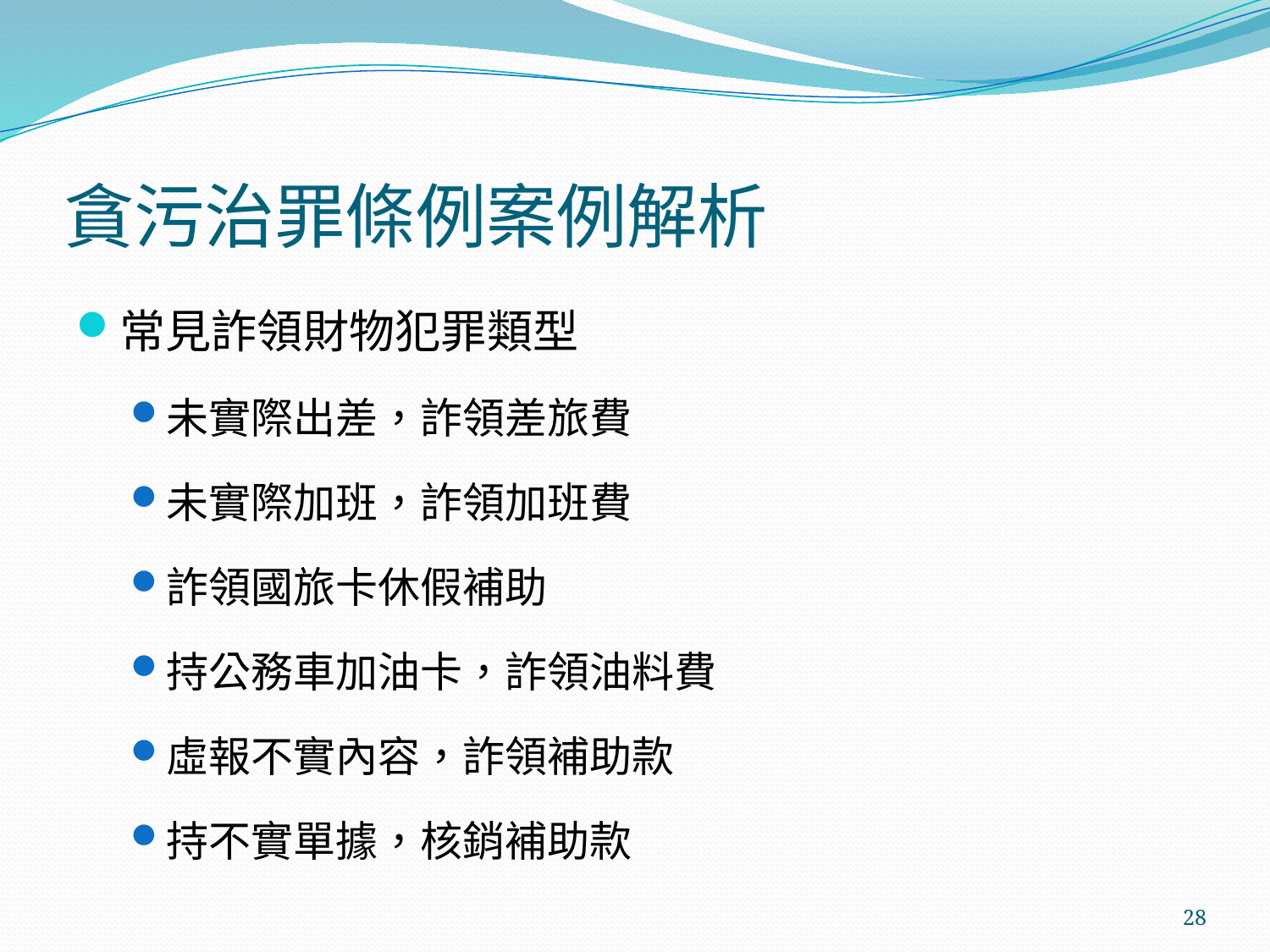

# 貪污治罪條例案例解析
常見詐領財物犯罪類型
未實際出差，詐領差旅費
未實際加班，詐領加班費
詐領國旅卡休假補助
持公務車加油卡，詐領油料費
虛報不實內容，詐領補助款
持不實單據，核銷補助款
28